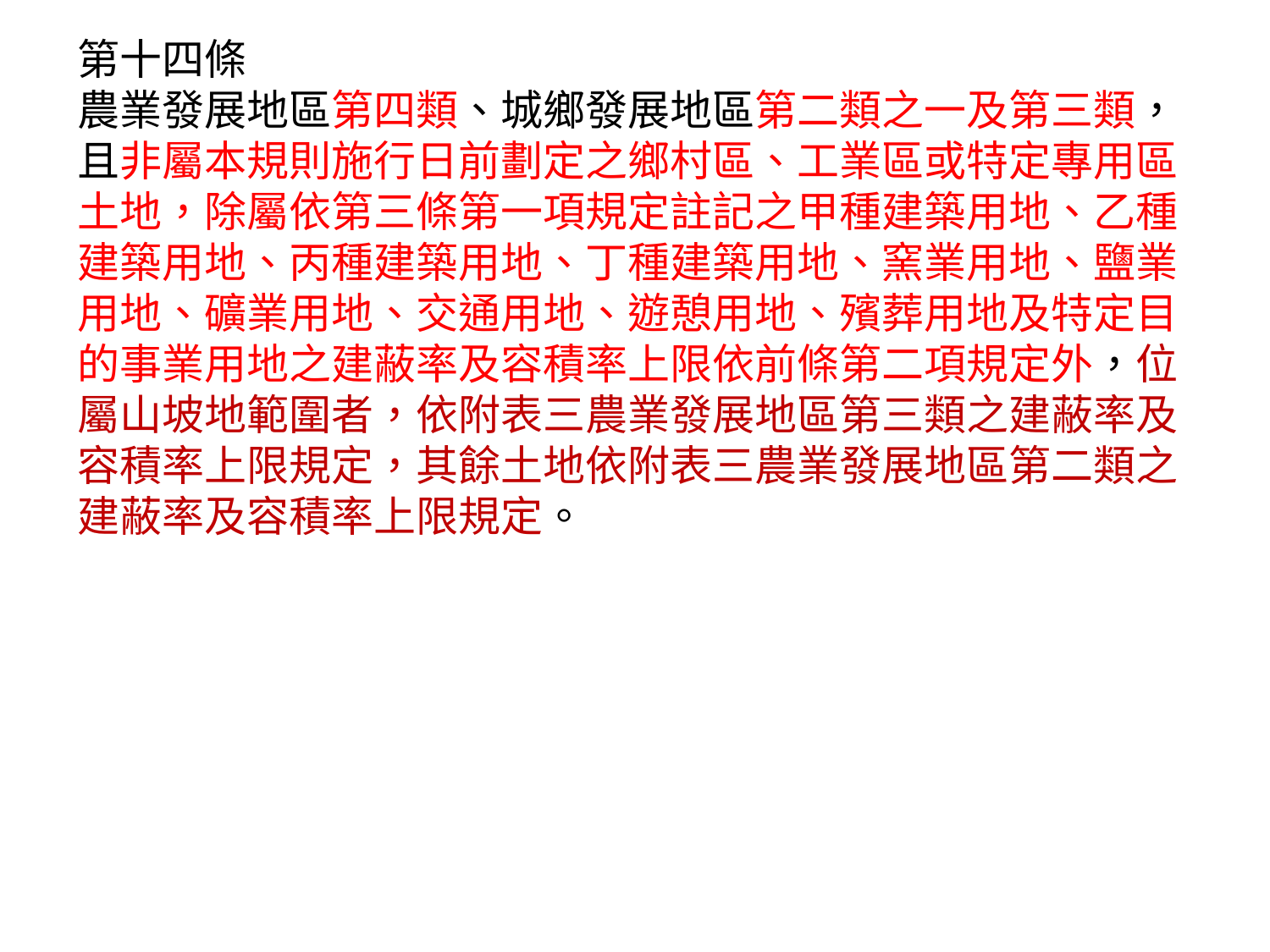

第十四條
農業發展地區第四類、城鄉發展地區第二類之一及第三類，且非屬本規則施行日前劃定之鄉村區、工業區或特定專用區土地，除屬依第三條第一項規定註記之甲種建築用地、乙種建築用地、丙種建築用地、丁種建築用地、窯業用地、鹽業用地、礦業用地、交通用地、遊憩用地、殯葬用地及特定目的事業用地之建蔽率及容積率上限依前條第二項規定外，位屬山坡地範圍者，依附表三農業發展地區第三類之建蔽率及容積率上限規定，其餘土地依附表三農業發展地區第二類之建蔽率及容積率上限規定。